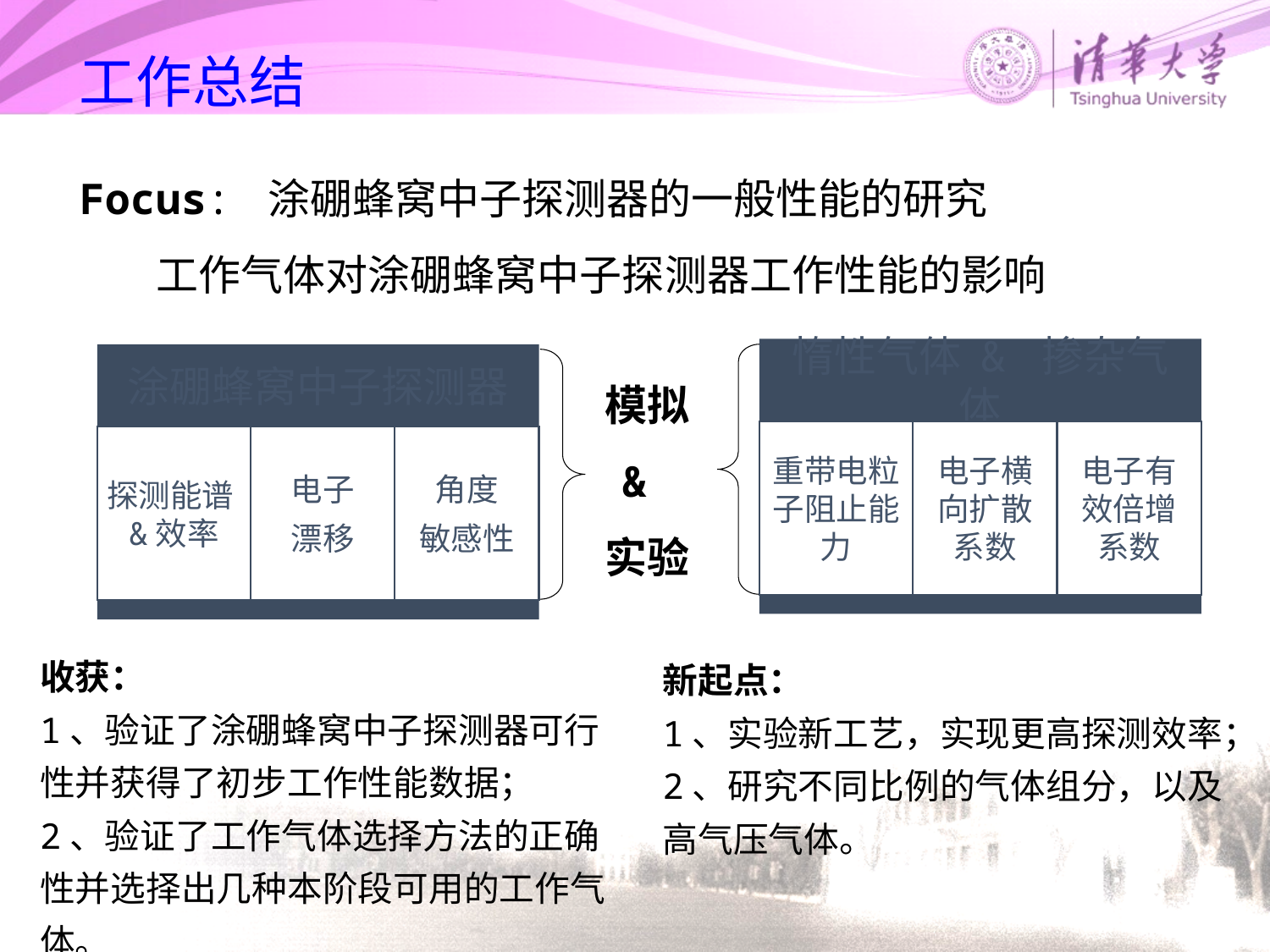

工作总结
Focus: 涂硼蜂窝中子探测器的一般性能的研究
       工作气体对涂硼蜂窝中子探测器工作性能的影响
惰性气体 & 掺杂气体
重带电粒子阻止能力
电子横向扩散系数
电子有效倍增系数
涂硼蜂窝中子探测器
探测能谱&效率
电子
漂移
角度
敏感性

模拟
&
实验

收获：
1、验证了涂硼蜂窝中子探测器可行性并获得了初步工作性能数据；
2、验证了工作气体选择方法的正确性并选择出几种本阶段可用的工作气体。
新起点：
1、实验新工艺，实现更高探测效率；
2、研究不同比例的气体组分，以及高气压气体。